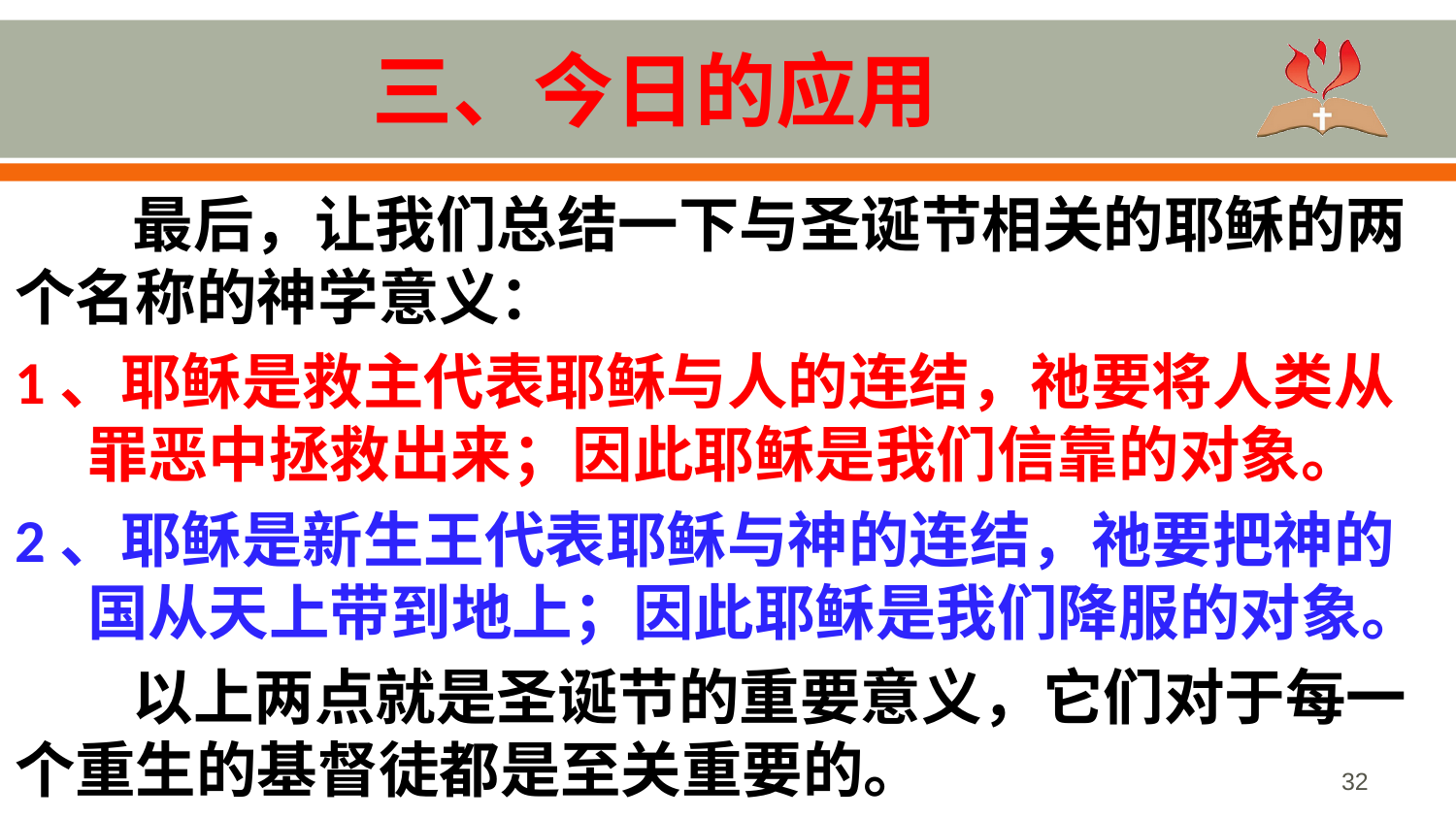

# 三、今日的应用
最后，让我们总结一下与圣诞节相关的耶稣的两个名称的神学意义：
1、耶稣是救主代表耶稣与人的连结，祂要将人类从罪恶中拯救出来；因此耶稣是我们信靠的对象。
2、耶稣是新生王代表耶稣与神的连结，祂要把神的国从天上带到地上；因此耶稣是我们降服的对象。
以上两点就是圣诞节的重要意义，它们对于每一个重生的基督徒都是至关重要的。

32